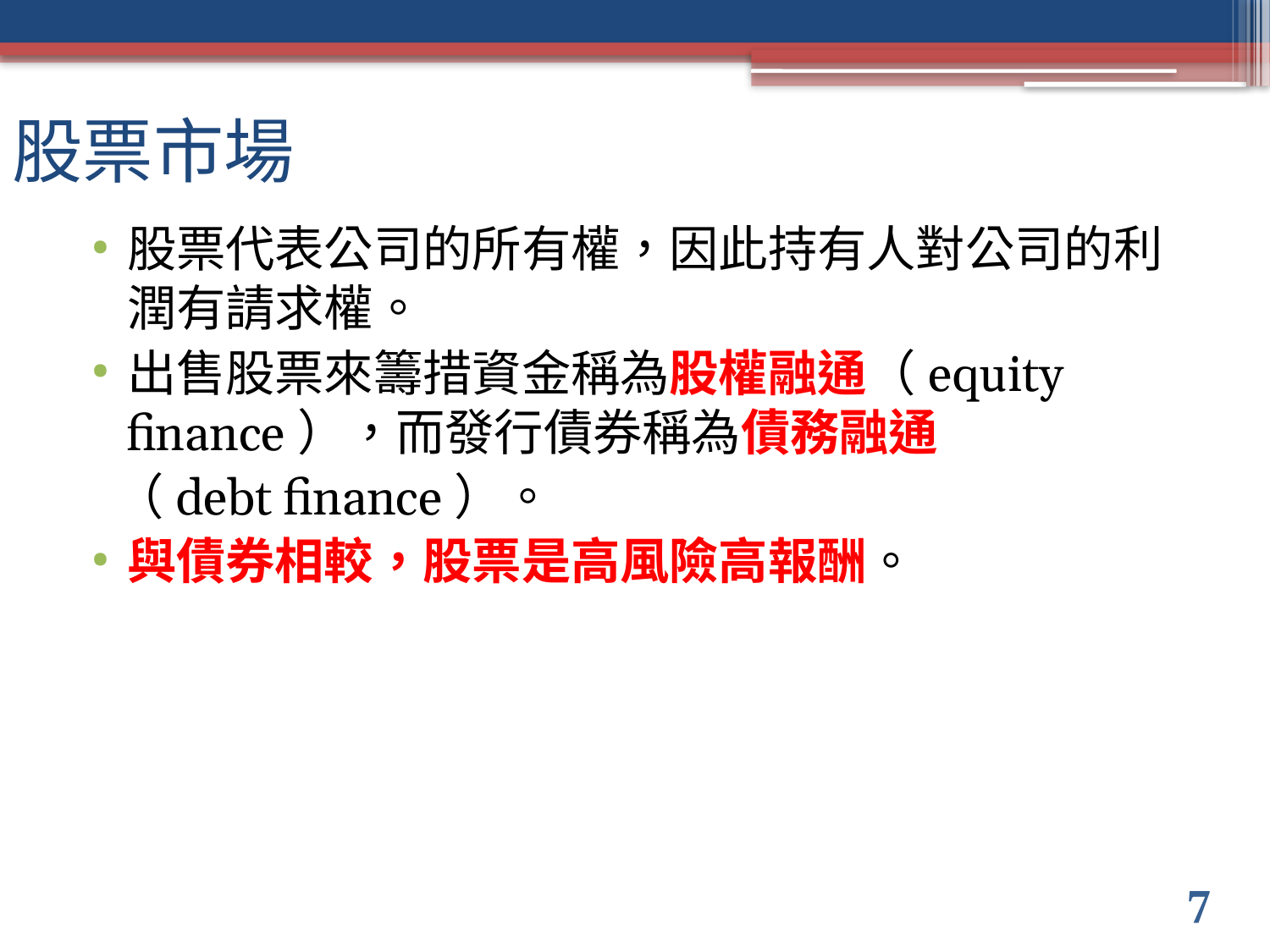

# 股票市場
股票代表公司的所有權，因此持有人對公司的利潤有請求權。
出售股票來籌措資金稱為股權融通（equity finance），而發行債券稱為債務融通
 （debt finance）。
與債券相較，股票是高風險高報酬。
7